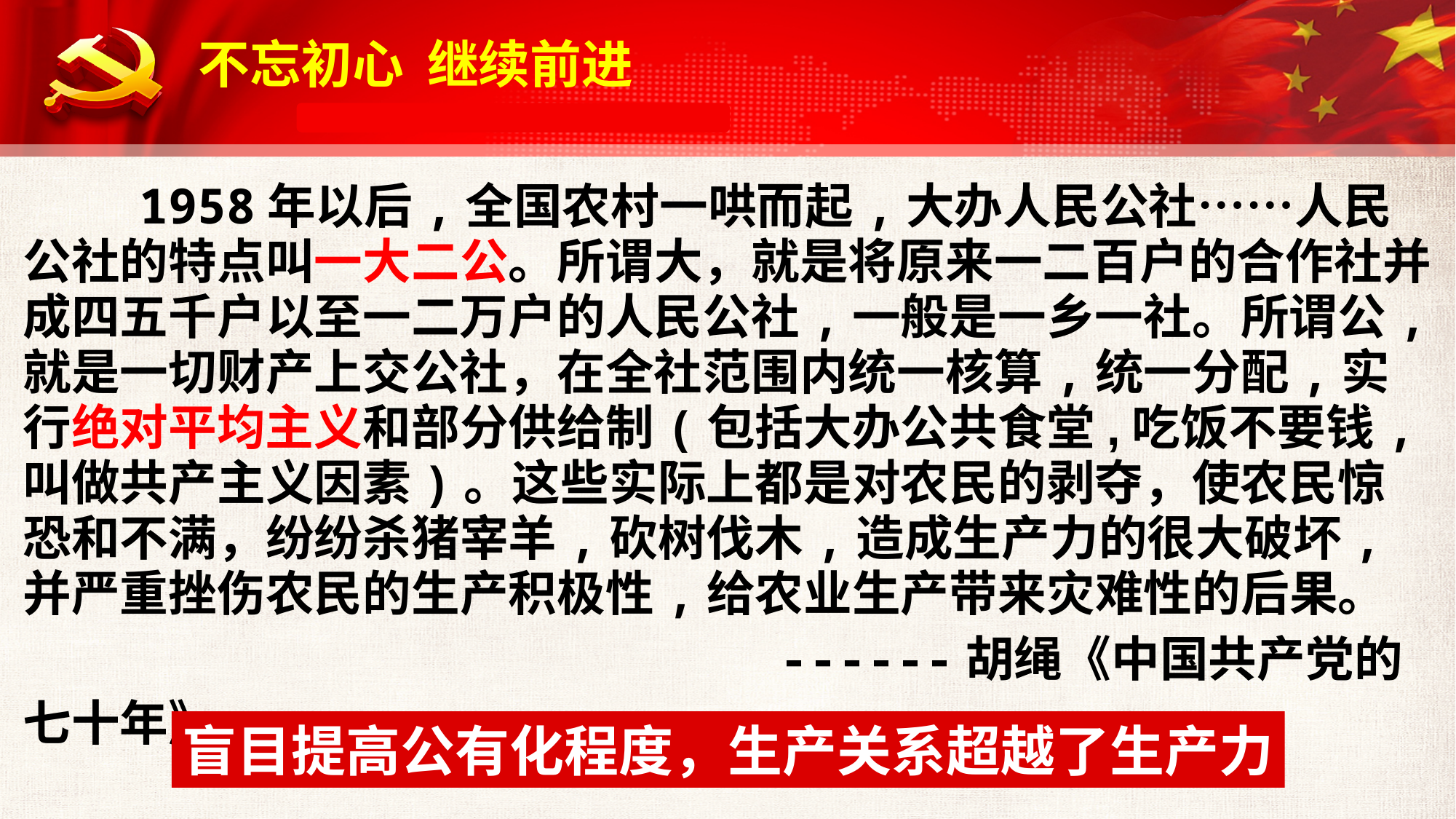

1958年以后,全国农村一哄而起,大办人民公社……人民公社的特点叫一大二公。所谓大，就是将原来一二百户的合作社并成四五千户以至一二万户的人民公社,一般是一乡一社。所谓公,就是一切财产上交公社，在全社范围内统一核算,统一分配,实行绝对平均主义和部分供给制(包括大办公共食堂,吃饭不要钱,叫做共产主义因素)。这些实际上都是对农民的剥夺，使农民惊恐和不满，纷纷杀猪宰羊,砍树伐木,造成生产力的很大破坏,并严重挫伤农民的生产积极性,给农业生产带来灾难性的后果。
                          ------胡绳《中国共产党的七十年》
盲目提高公有化程度，生产关系超越了生产力